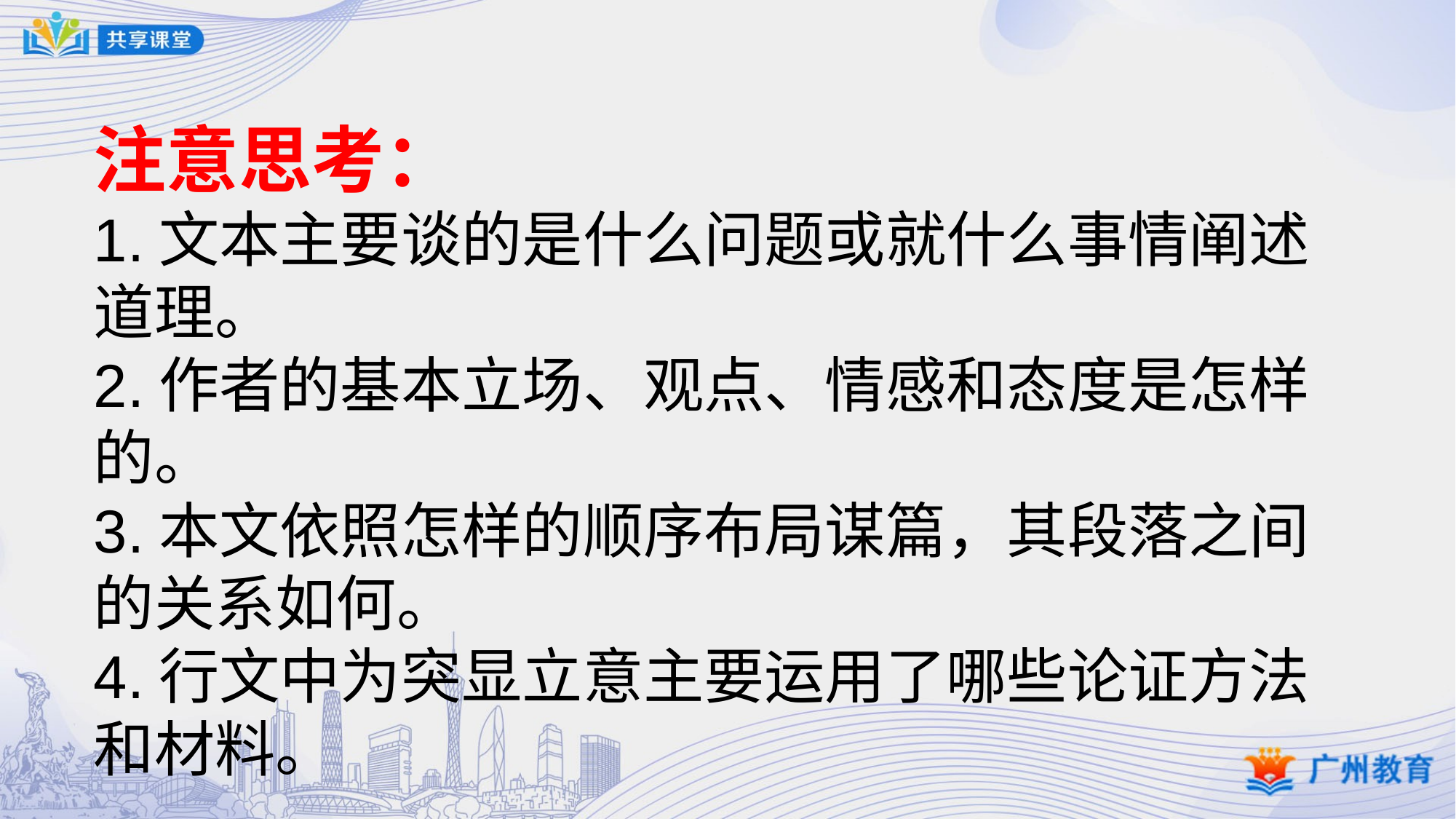

注意思考：
1.文本主要谈的是什么问题或就什么事情阐述道理。
2.作者的基本立场、观点、情感和态度是怎样的。
3.本文依照怎样的顺序布局谋篇，其段落之间的关系如何。
4.行文中为突显立意主要运用了哪些论证方法和材料。